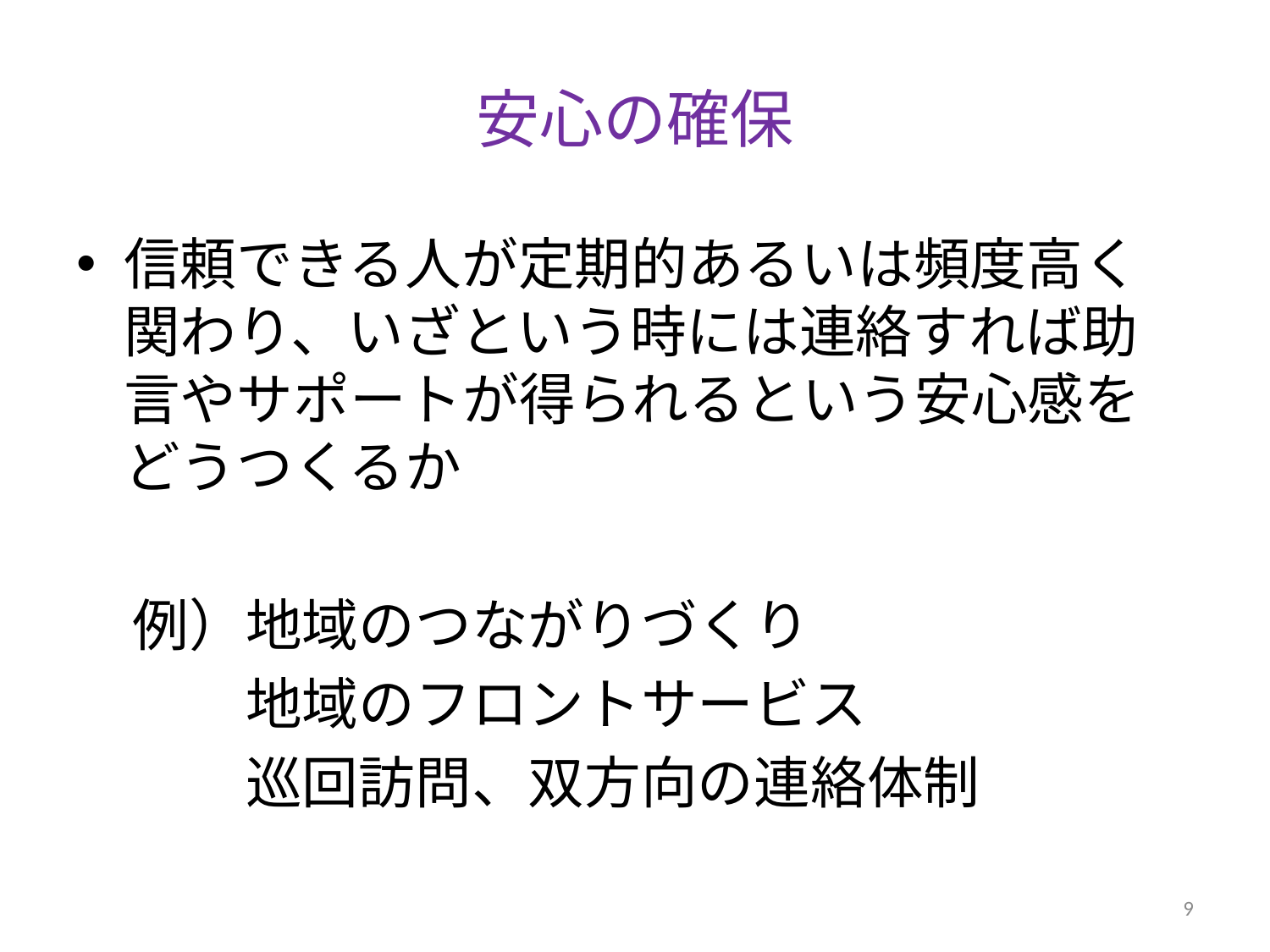

# 安心の確保
信頼できる人が定期的あるいは頻度高く関わり、いざという時には連絡すれば助言やサポートが得られるという安心感をどうつくるか

　例）地域のつながりづくり
　　　地域のフロントサービス
　　　巡回訪問、双方向の連絡体制

9